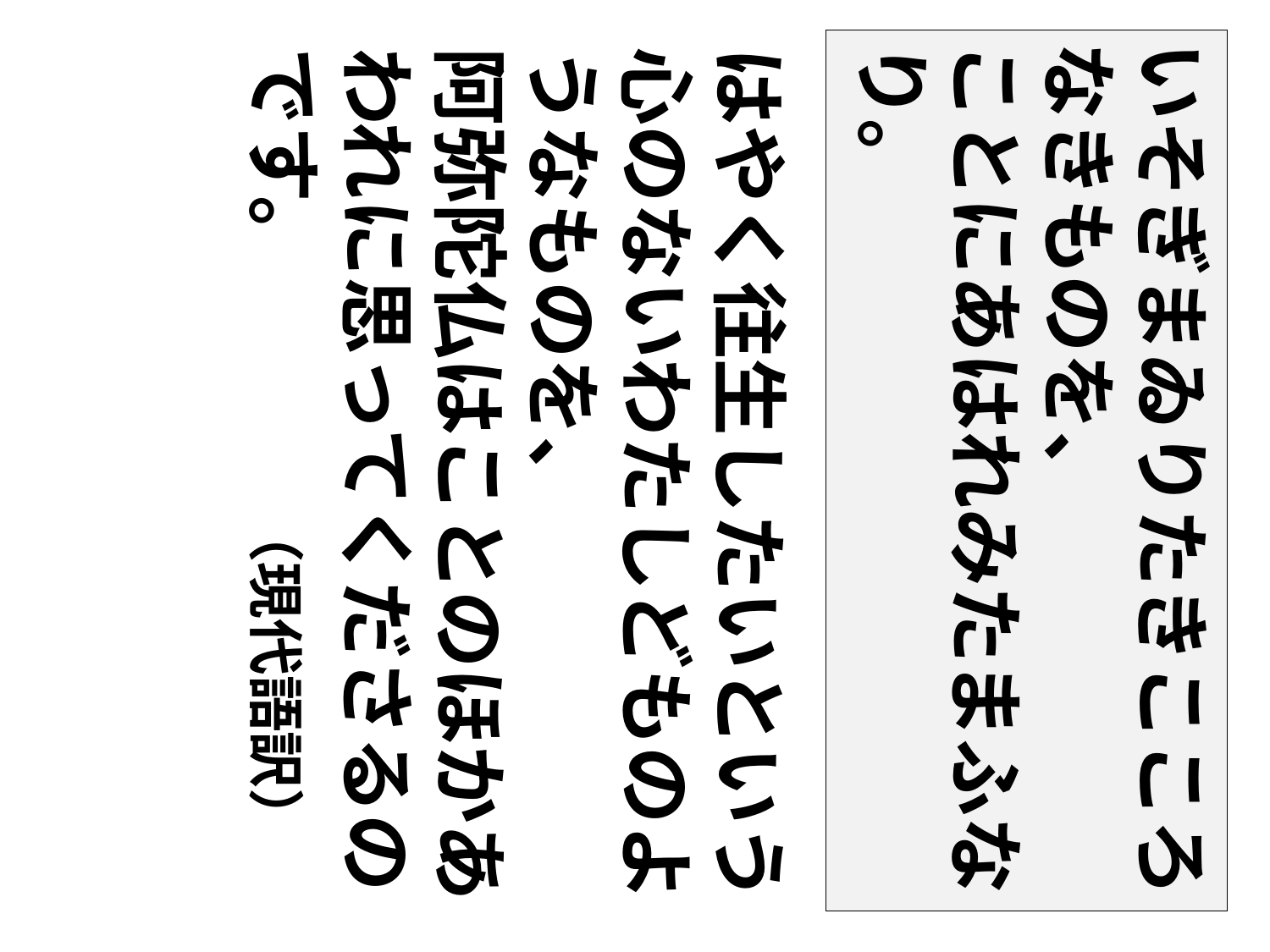

いそぎまゐりたきこころなきものを、
ことにあはれみたまふなり。
はやく往生したいという心のないわたしどものようなものを、
阿弥陀仏はことのほかあわれに思ってくださるのです。　　　（現代語訳）